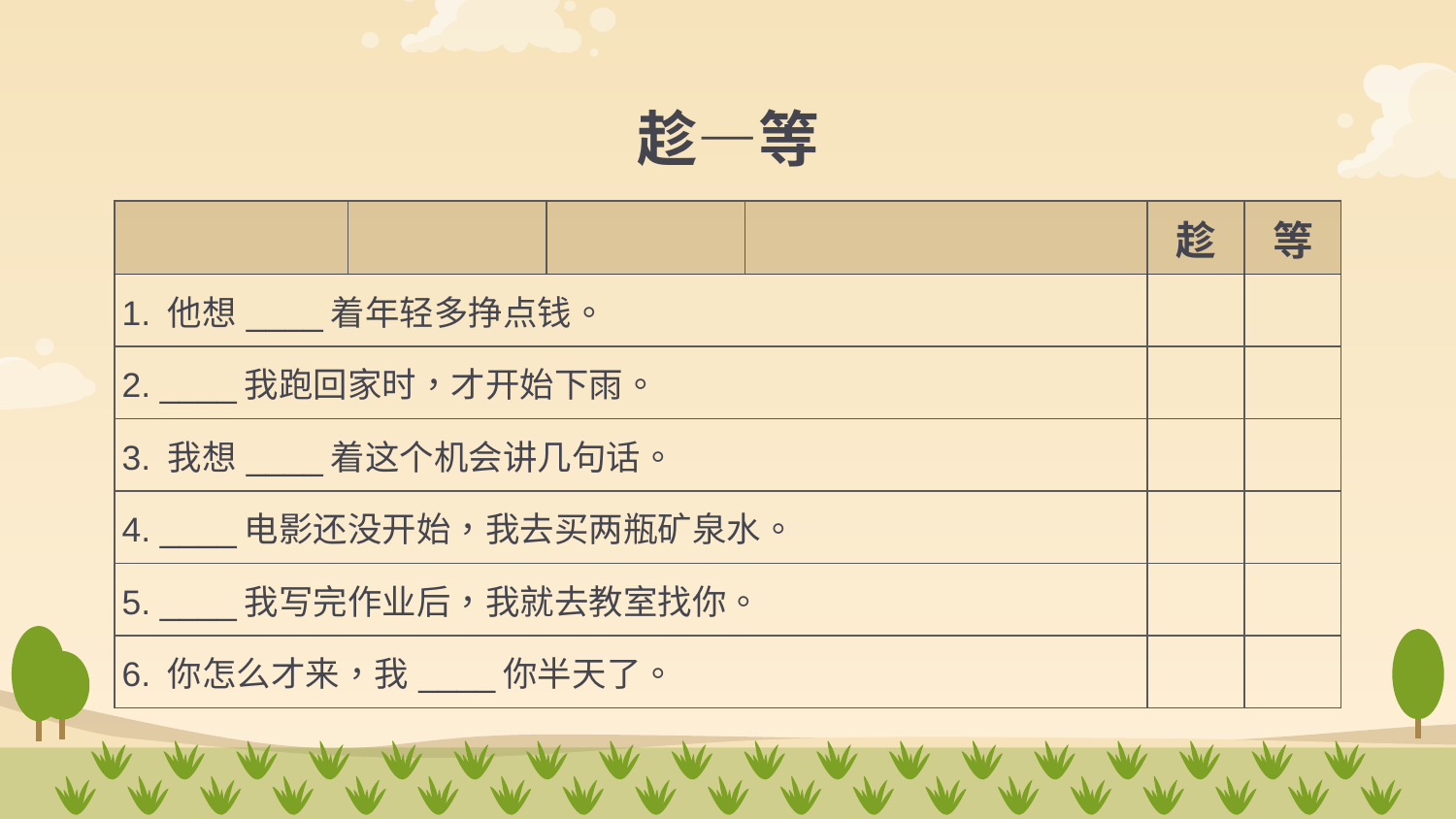

# 趁—等
|  |  |  |  | 趁 | 等 |
| --- | --- | --- | --- | --- | --- |
| 1. 他想\_\_\_\_着年轻多挣点钱。 |  |  |  |  |  |
| 2. \_\_\_\_我跑回家时，才开始下雨。 |  |  |  |  |  |
| 3. 我想\_\_\_\_着这个机会讲几句话。 |  |  |  |  |  |
| 4. \_\_\_\_电影还没开始，我去买两瓶矿泉水。 |  |  |  |  |  |
| 5. \_\_\_\_我写完作业后，我就去教室找你。 |  |  |  |  |  |
| 6. 你怎么才来，我\_\_\_\_你半天了。 |  |  |  |  |  |